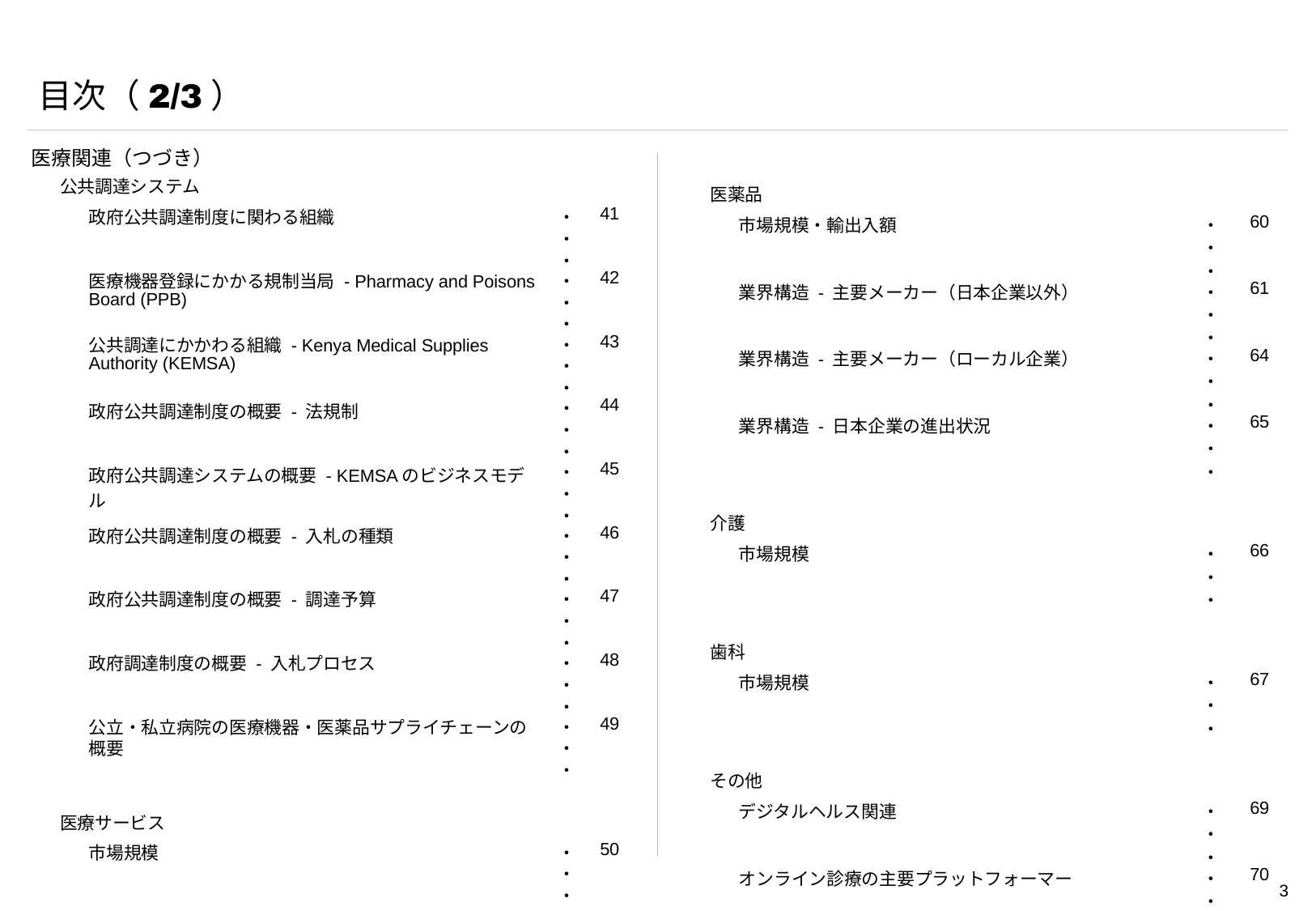

目次（2/3）
| 医療関連（つづき） |  |  |  |  |
| --- | --- | --- | --- | --- |
|  | 公共調達システム |  |  |  |
|  |  | 政府公共調達制度に関わる組織 | ・・・ | 41 |
|  |  | 医療機器登録にかかる規制当局 - Pharmacy and Poisons Board (PPB) | ・・・ | 42 |
|  |  | 公共調達にかかわる組織 - Kenya Medical Supplies Authority (KEMSA) | ・・・ | 43 |
|  |  | 政府公共調達制度の概要 - 法規制 | ・・・ | 44 |
|  |  | 政府公共調達システムの概要 - KEMSAのビジネスモデル | ・・・ | 45 |
|  |  | 政府公共調達制度の概要 - 入札の種類 | ・・・ | 46 |
|  |  | 政府公共調達制度の概要 - 調達予算 | ・・・ | 47 |
|  |  | 政府調達制度の概要 - 入札プロセス | ・・・ | 48 |
|  |  | 公立・私立病院の医療機器・医薬品サプライチェーンの概要 | ・・・ | 49 |
|  |  |  |  |  |
|  | 医療サービス |  |  |  |
|  |  | 市場規模 | ・・・ | 50 |
|  |  |  |  |  |
|  | 医療機器 |  |  |  |
|  |  | 市場規模 | ・・・ | 51 |
|  |  | 輸出入額 | ・・・ | 52 |
|  |  | 今後、高い需要が見込まれる医療機器 | ・・・ | 53 |
|  |  | 業界構造 - 主要メーカー（日本企業以外の外資） | ・・・ | 54 |
|  |  | 業界構造 - 主要メーカー（ローカル企業） | ・・・ | 57 |
|  |  | 業界構造 - 日本企業の進出状況 | ・・・ | 58 |
|  |  | 業界構造 - 流通 | ・・・ | 59 |
|  | 医薬品 |  |  |  |
| --- | --- | --- | --- | --- |
|  |  | 市場規模・輸出入額 | ・・・ | 60 |
|  |  | 業界構造 - 主要メーカー（日本企業以外） | ・・・ | 61 |
|  |  | 業界構造 - 主要メーカー（ローカル企業） | ・・・ | 64 |
|  |  | 業界構造 - 日本企業の進出状況 | ・・・ | 65 |
|  |  |  |  |  |
|  | 介護 |  |  |  |
|  |  | 市場規模 | ・・・ | 66 |
|  |  |  |  |  |
|  | 歯科 |  |  |  |
|  |  | 市場規模 | ・・・ | 67 |
|  |  |  |  |  |
|  | その他 |  |  |  |
|  |  | デジタルヘルス関連 | ・・・ | 69 |
|  |  | オンライン診療の主要プラットフォーマー | ・・・ | 70 |
|  |  | 学会・業界団体および医薬品・医療機器関連イベント | ・・・ | 71 |
|  |  | 外国人患者受入／医療渡航 | ・・・ | 72 |